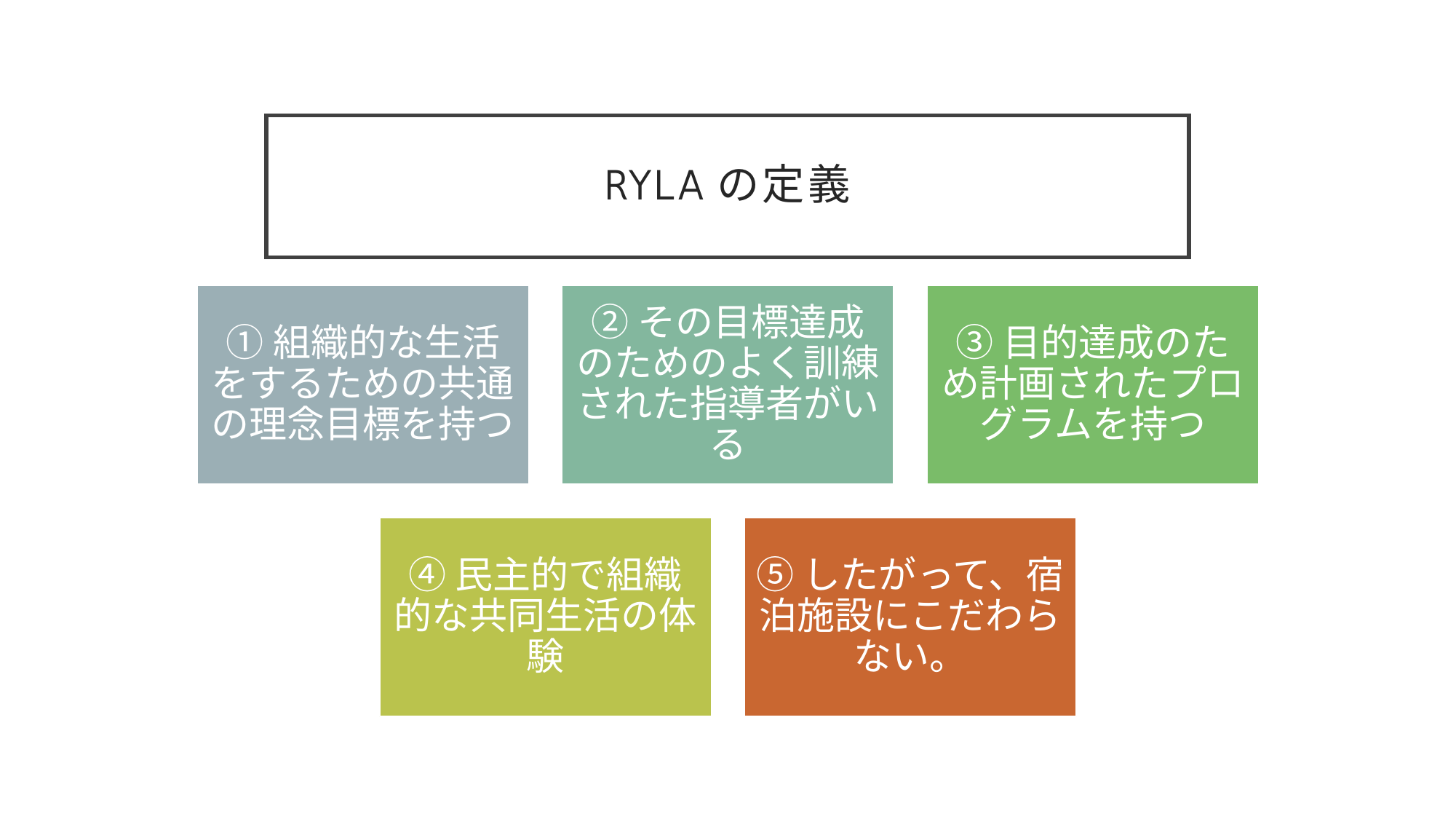

# RYLAの定義
①組織的な生活をするための共通の理念目標を持つ
②その目標達成のためのよく訓練された指導者がいる
③目的達成のため計画されたプログラムを持つ
④民主的で組織的な共同生活の体験
⑤したがって、宿泊施設にこだわらない。